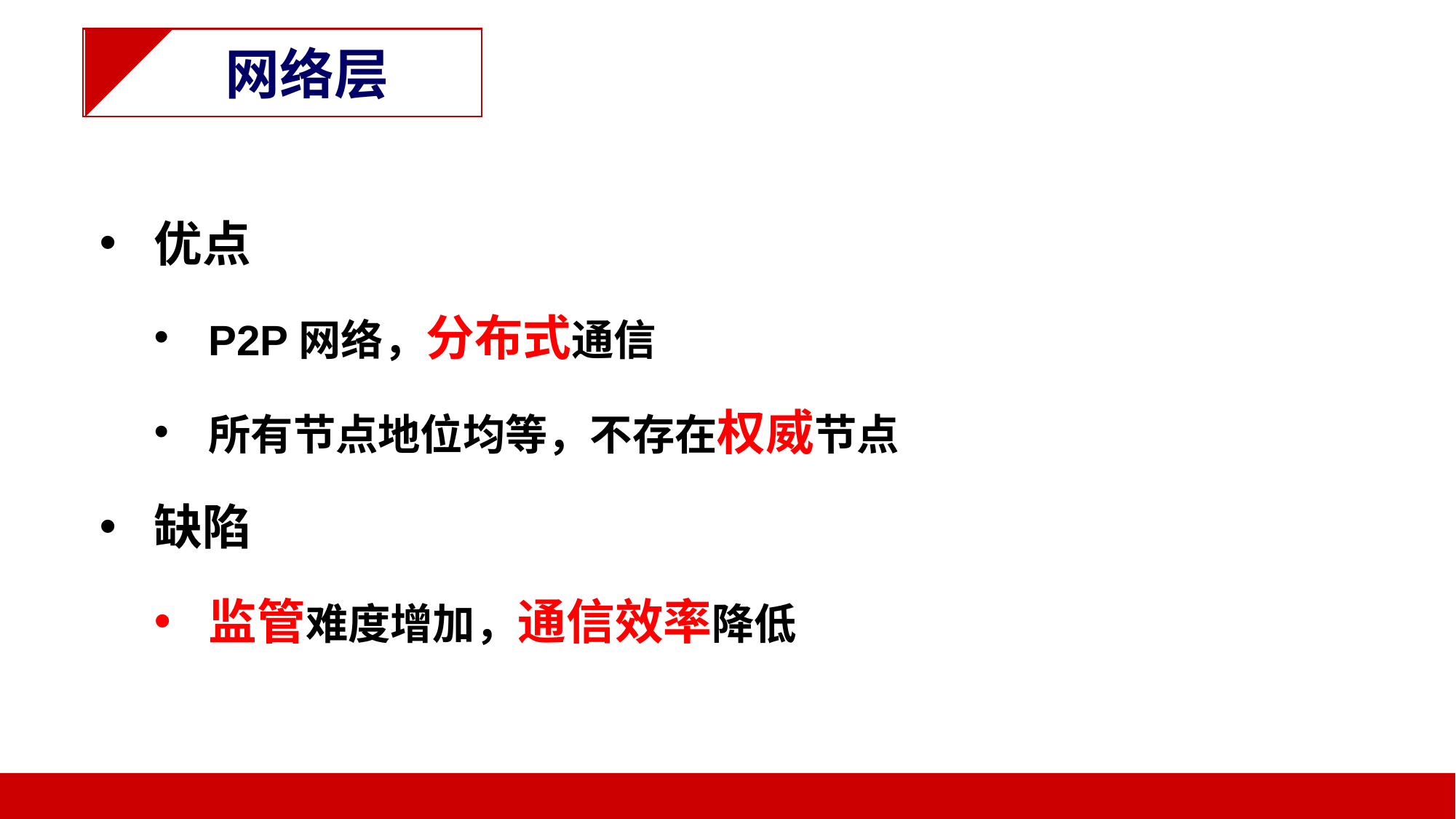

网络层
优点
P2P网络，分布式通信
所有节点地位均等，不存在权威节点
缺陷
监管难度增加，通信效率降低